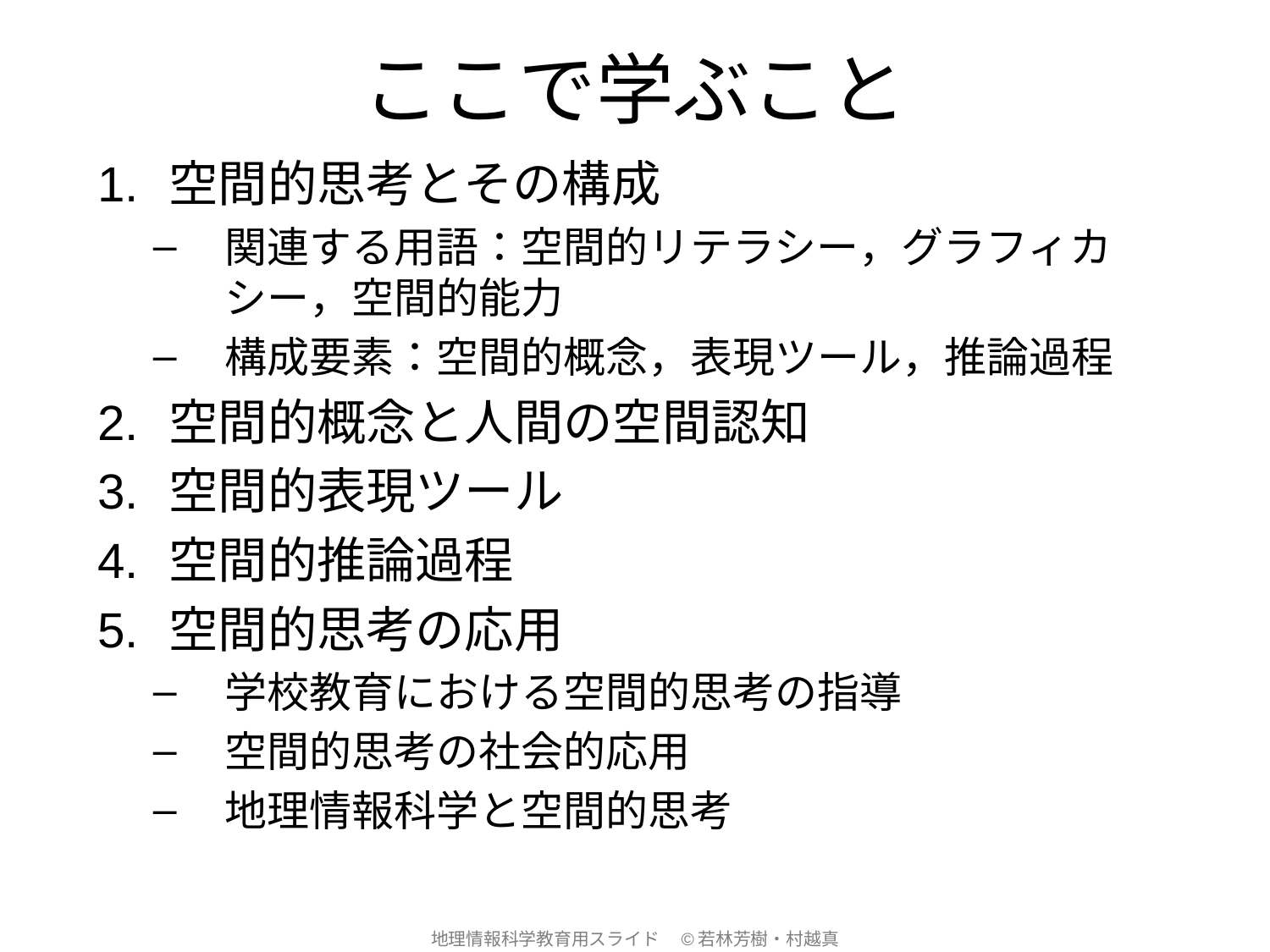

# ここで学ぶこと
空間的思考とその構成
関連する用語：空間的リテラシー，グラフィカシー，空間的能力
構成要素：空間的概念，表現ツール，推論過程
空間的概念と人間の空間認知
空間的表現ツール
空間的推論過程
空間的思考の応用
学校教育における空間的思考の指導
空間的思考の社会的応用
地理情報科学と空間的思考